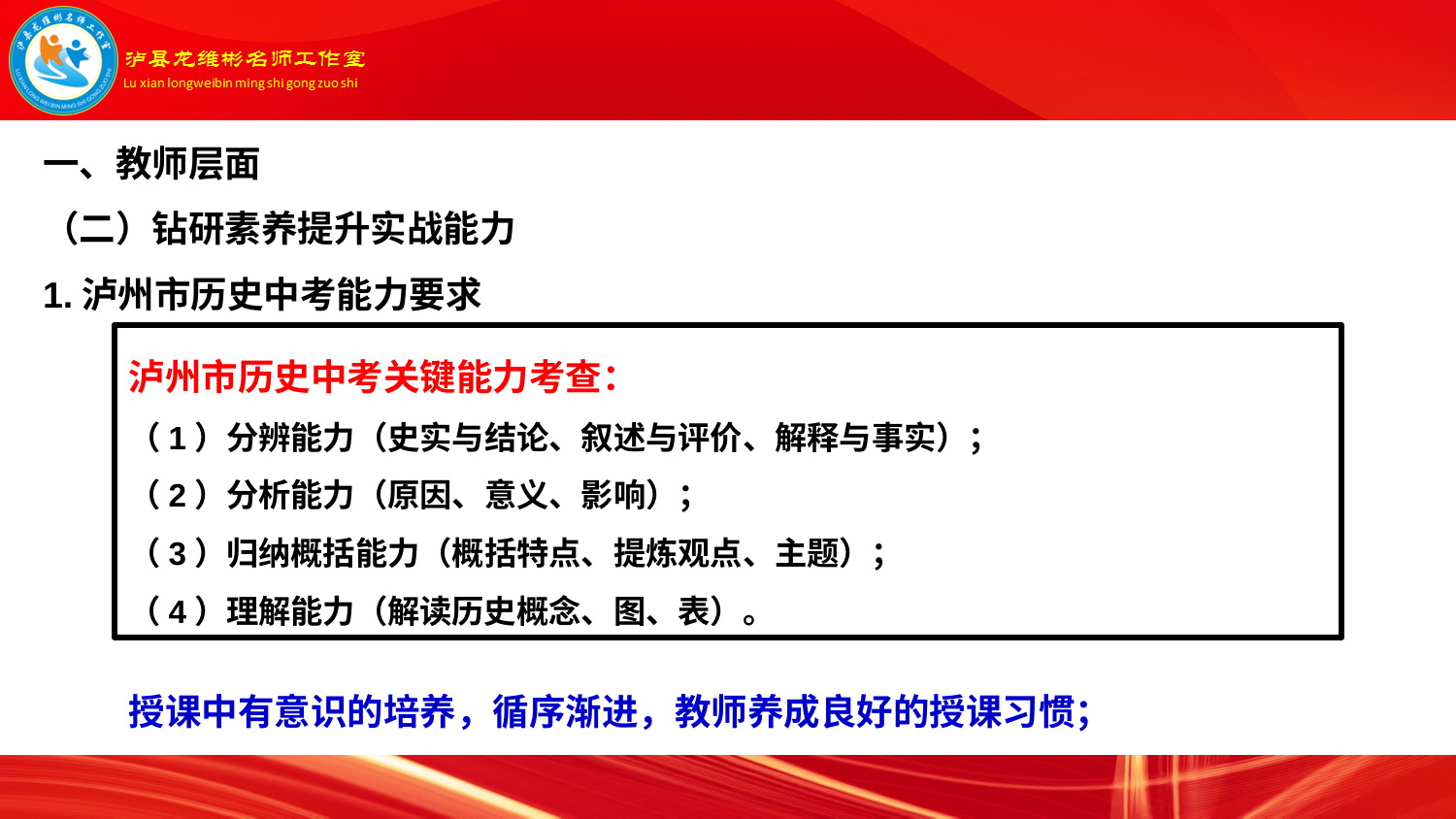

一、教师层面
（二）钻研素养提升实战能力
1.泸州市历史中考能力要求

泸州市历史中考关键能力考查：
（1）分辨能力（史实与结论、叙述与评价、解释与事实）；
（2）分析能力（原因、意义、影响）；
（3）归纳概括能力（概括特点、提炼观点、主题）；
（4）理解能力（解读历史概念、图、表）。
授课中有意识的培养，循序渐进，教师养成良好的授课习惯；